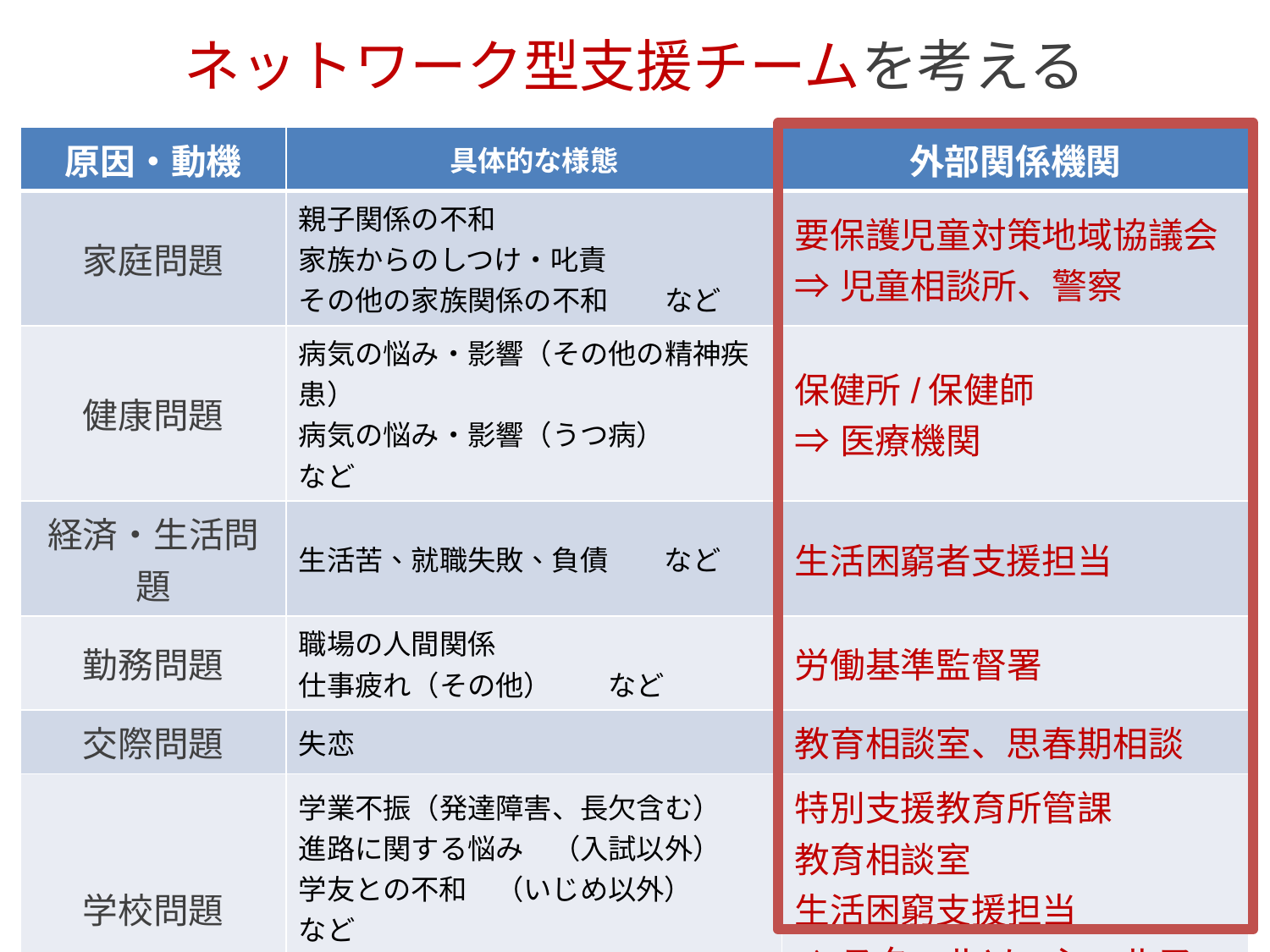

# ネットワーク型支援チームを考える

| 原因・動機 | 具体的な様態 | 外部関係機関 |
| --- | --- | --- |
| 家庭問題 | 親子関係の不和 家族からのしつけ・叱責 その他の家族関係の不和　　など | 要保護児童対策地域協議会 ⇒児童相談所、警察 |
| 健康問題 | 病気の悩み・影響（その他の精神疾患） 病気の悩み・影響（うつ病） など | 保健所/保健師 ⇒医療機関 |
| 経済・生活問題 | 生活苦、就職失敗、負債　　など | 生活困窮者支援担当 |
| 勤務問題 | 職場の人間関係 仕事疲れ（その他）　　など | 労働基準監督署 |
| 交際問題 | 失恋 | 教育相談室、思春期相談 |
| 学校問題 | 学業不振（発達障害、長欠含む） 進路に関する悩み　（入試以外） 学友との不和　（いじめ以外）　　など 思いの他「いじめ」や「教師との人間関係」が少ない | 特別支援教育所管課　 教育相談室 生活困窮支援担当 ⇒スクールソーシャルワーカー |
| その他 | 孤独感、犯罪発覚等　　など | 教育相談室、少年センター |
| 不詳 |  |  |
9